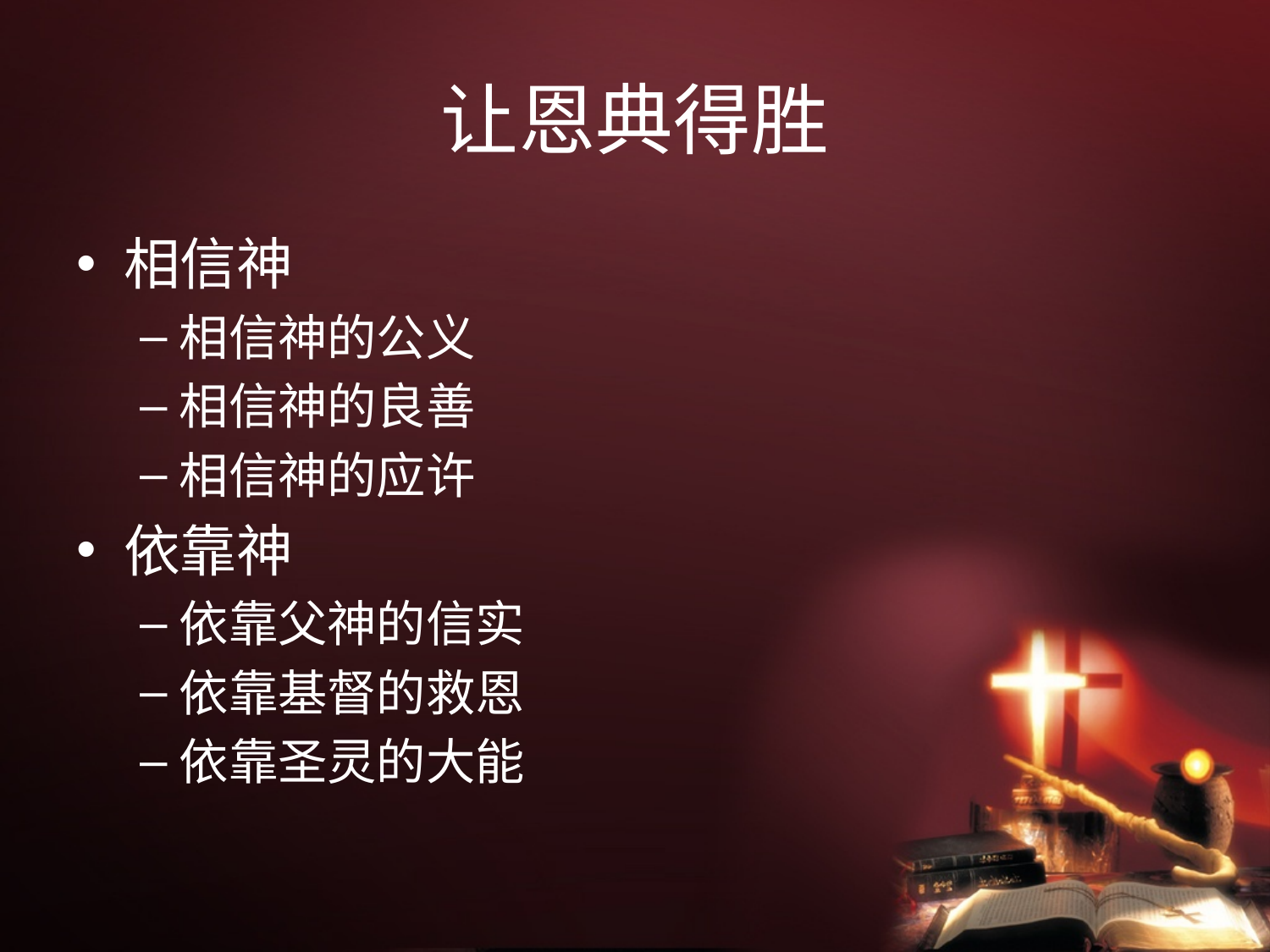

# 让恩典得胜
相信神
相信神的公义
相信神的良善
相信神的应许
依靠神
依靠父神的信实
依靠基督的救恩
依靠圣灵的大能